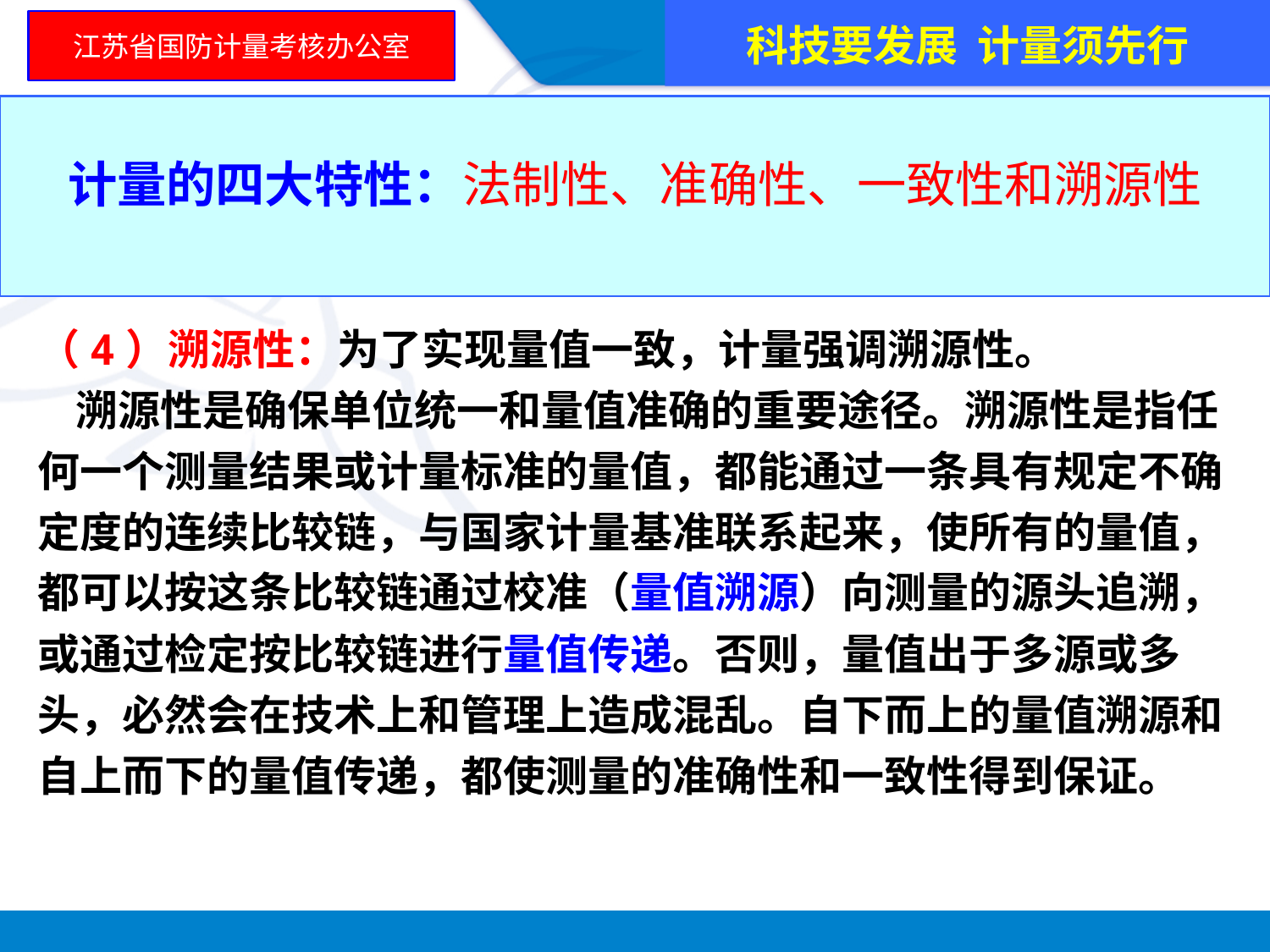

科技要发展  计量须先行
江苏省国防计量考核办公室
计量的四大特性：法制性、准确性、一致性和溯源性

（4）溯源性：为了实现量值一致，计量强调溯源性。
    溯源性是确保单位统一和量值准确的重要途径。溯源性是指任何一个测量结果或计量标准的量值，都能通过一条具有规定不确定度的连续比较链，与国家计量基准联系起来，使所有的量值，都可以按这条比较链通过校准（量值溯源）向测量的源头追溯，或通过检定按比较链进行量值传递。否则，量值出于多源或多头，必然会在技术上和管理上造成混乱。自下而上的量值溯源和自上而下的量值传递，都使测量的准确性和一致性得到保证。